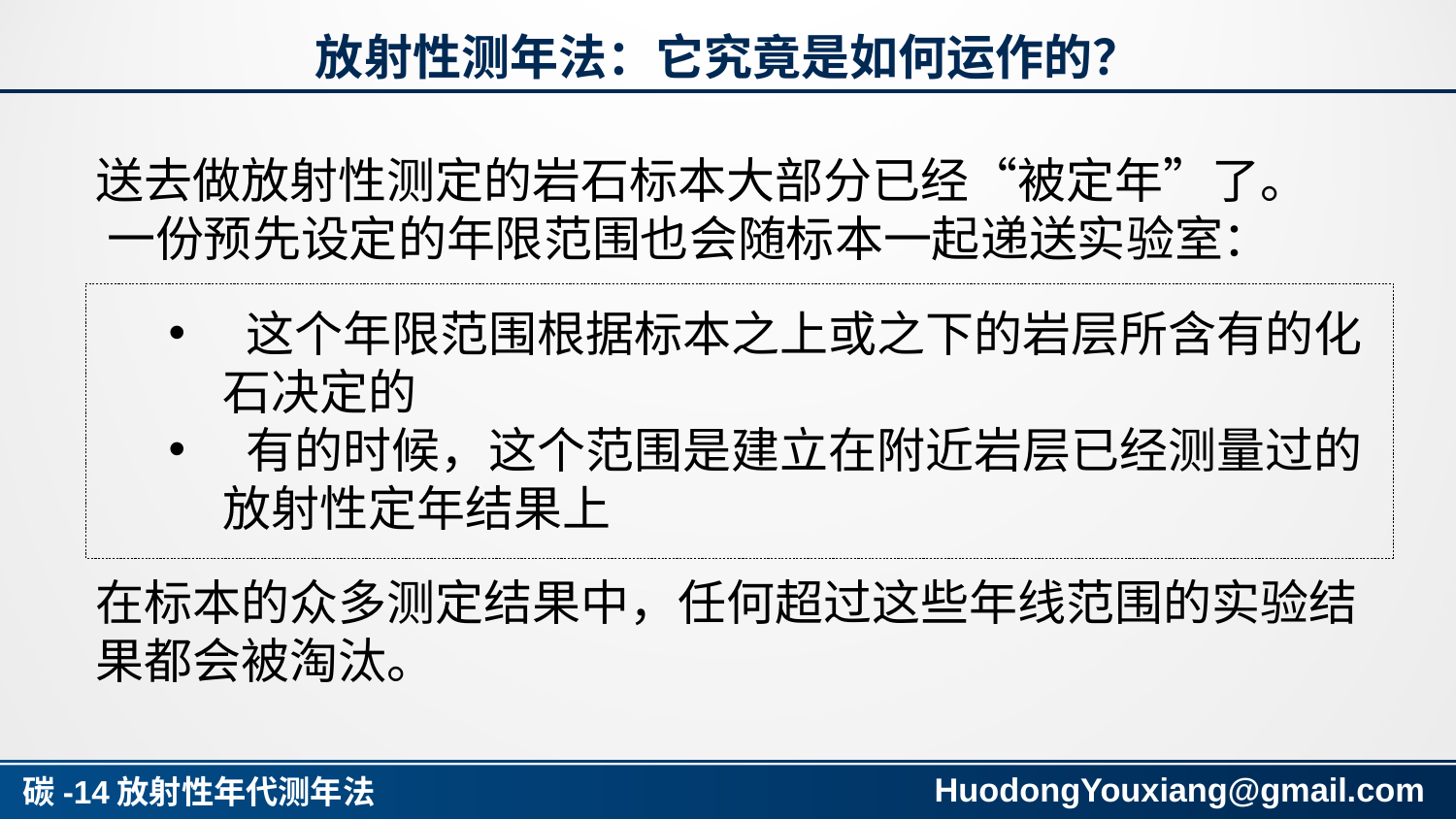

# 放射性测年法：它究竟是如何运作的？
送去做放射性测定的岩石标本大部分已经“被定年”了。
 一份预先设定的年限范围也会随标本一起递送实验室：
 这个年限范围根据标本之上或之下的岩层所含有的化石决定的
 有的时候，这个范围是建立在附近岩层已经测量过的放射性定年结果上
在标本的众多测定结果中，任何超过这些年线范围的实验结果都会被淘汰。